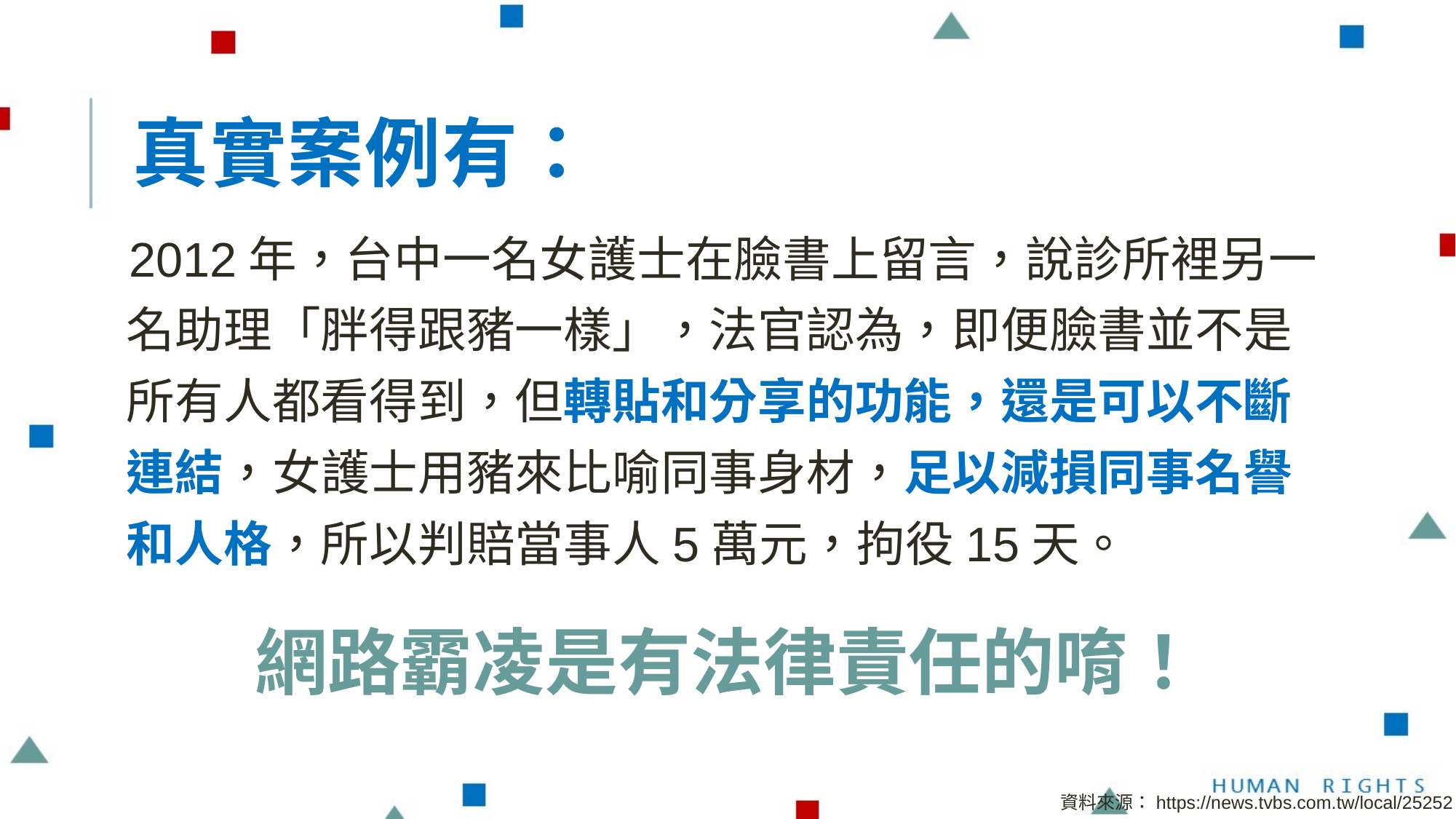

# 真實案例有：
2012年，台中一名女護士在臉書上留言，說診所裡另一名助理「胖得跟豬一樣」，法官認為，即便臉書並不是所有人都看得到，但轉貼和分享的功能，還是可以不斷連結，女護士用豬來比喻同事身材，足以減損同事名譽和人格，所以判賠當事人5萬元，拘役15天。
網路霸凌是有法律責任的唷！
資料來源：https://news.tvbs.com.tw/local/25252